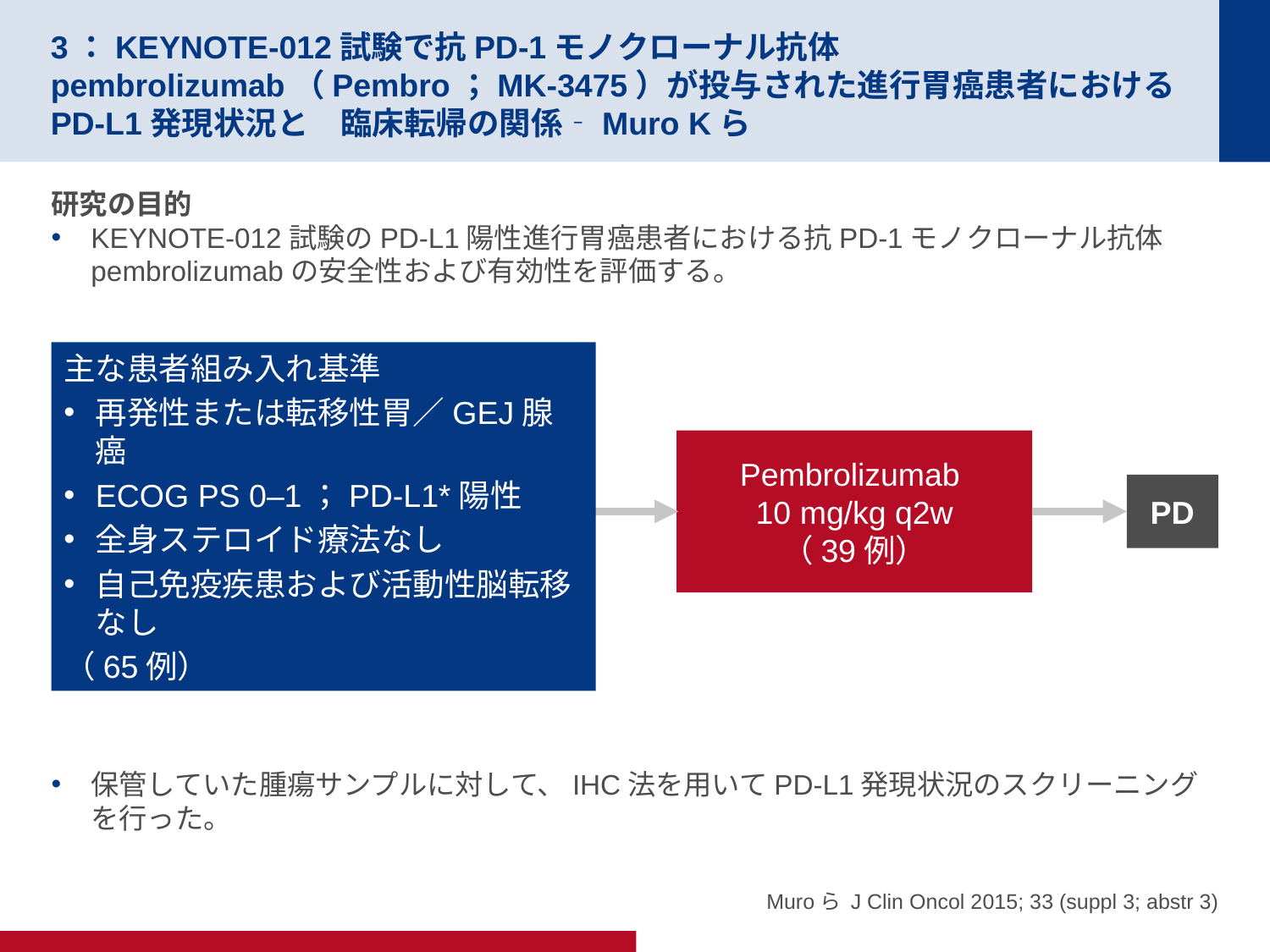

# 3：KEYNOTE-012試験で抗PD-1モノクローナル抗体pembrolizumab（Pembro；MK-3475）が投与された進行胃癌患者におけるPD-L1発現状況と　臨床転帰の関係‐Muro Kら
研究の目的
KEYNOTE-012試験のPD-L1陽性進行胃癌患者における抗PD-1モノクローナル抗体pembrolizumabの安全性および有効性を評価する。
保管していた腫瘍サンプルに対して、IHC法を用いてPD-L1発現状況のスクリーニングを行った。
主な患者組み入れ基準
再発性または転移性胃／GEJ腺癌
ECOG PS 0–1；PD-L1*陽性
全身ステロイド療法なし
自己免疫疾患および活動性脳転移なし
（65例）
Pembrolizumab
10 mg/kg q2w
（39例）
PD
Muroら J Clin Oncol 2015; 33 (suppl 3; abstr 3)